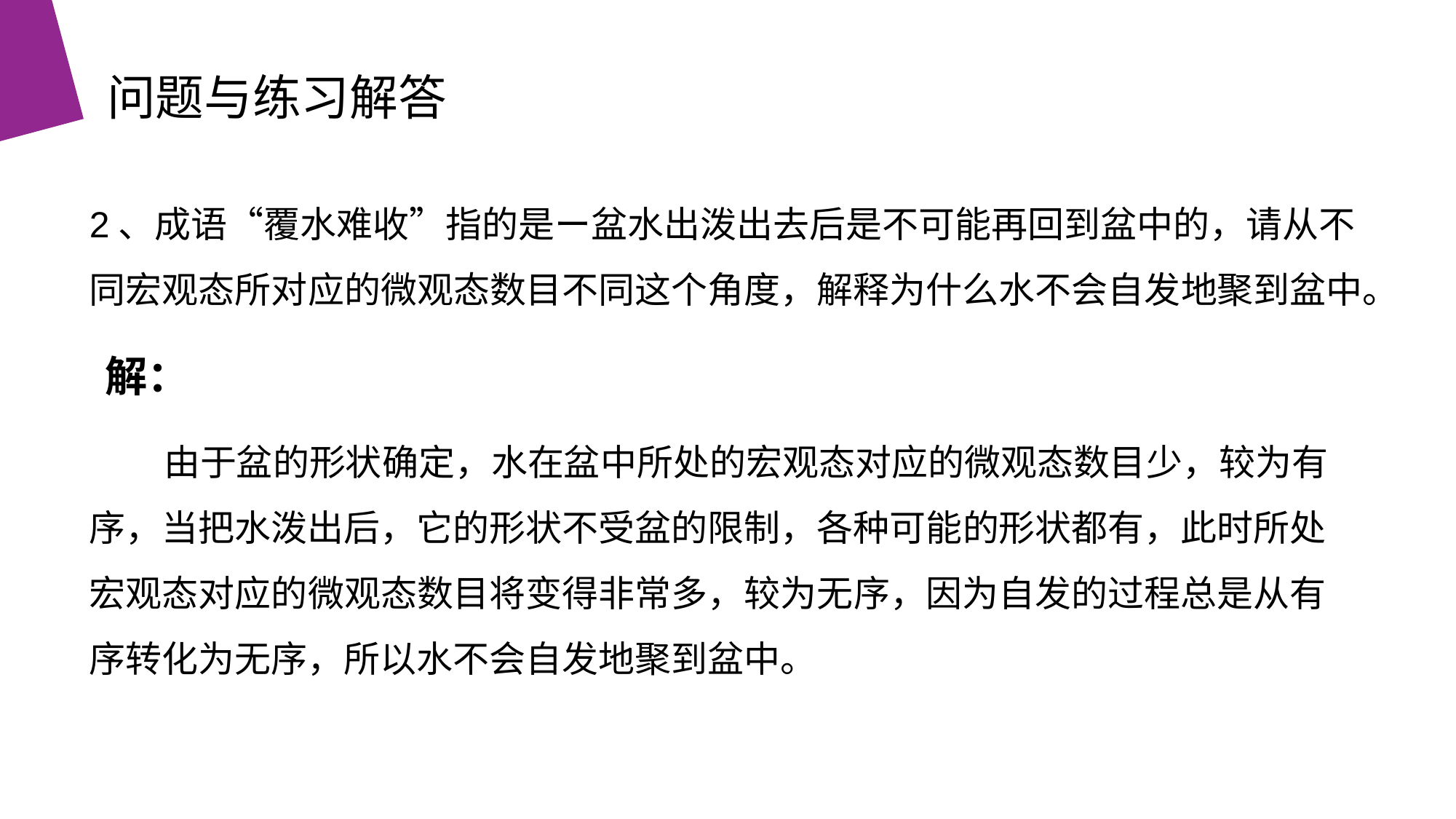

问题与练习解答
2、成语“覆水难收”指的是ー盆水出泼出去后是不可能再回到盆中的，请从不同宏观态所对应的微观态数目不同这个角度，解释为什么水不会自发地聚到盆中。

解：
        由于盆的形状确定，水在盆中所处的宏观态对应的微观态数目少，较为有序，当把水泼出后，它的形状不受盆的限制，各种可能的形状都有，此时所处宏观态对应的微观态数目将变得非常多，较为无序，因为自发的过程总是从有序转化为无序，所以水不会自发地聚到盆中。